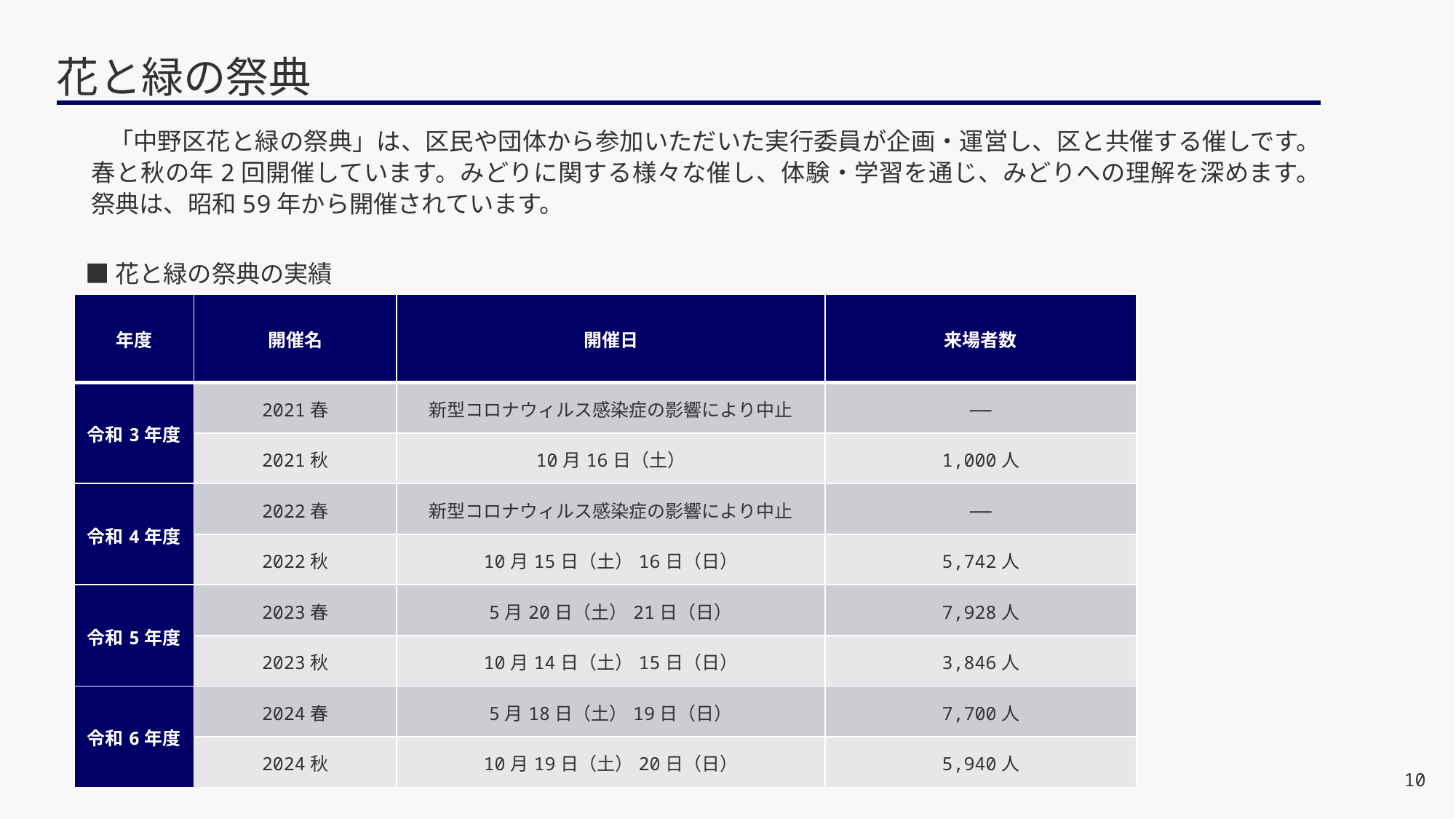

# 花と緑の祭典
「中野区花と緑の祭典」は、区民や団体から参加いただいた実行委員が企画・運営し、区と共催する催しです。春と秋の年2回開催しています。みどりに関する様々な催し、体験・学習を通じ、みどりへの理解を深めます。祭典は、昭和59年から開催されています。
■花と緑の祭典の実績
| 年度 | 開催名 | 開催日 | 来場者数 |
| --- | --- | --- | --- |
| 令和3年度 | 2021春 | 新型コロナウィルス感染症の影響により中止 | —— |
|  | 2021秋 | 10月16日（土） | 1,000人 |
| 令和4年度 | 2022春 | 新型コロナウィルス感染症の影響により中止 | —— |
|  | 2022秋 | 10月15日（土）16日（日） | 5,742人 |
| 令和5年度 | 2023春 | 5月20日（土）21日（日） | 7,928人 |
|  | 2023秋 | 10月14日（土）15日（日） | 3,846人 |
| 令和6年度 | 2024春 | 5月18日（土）19日（日） | 7,700人 |
|  | 2024秋 | 10月19日（土）20日（日） | 5,940人 |
10